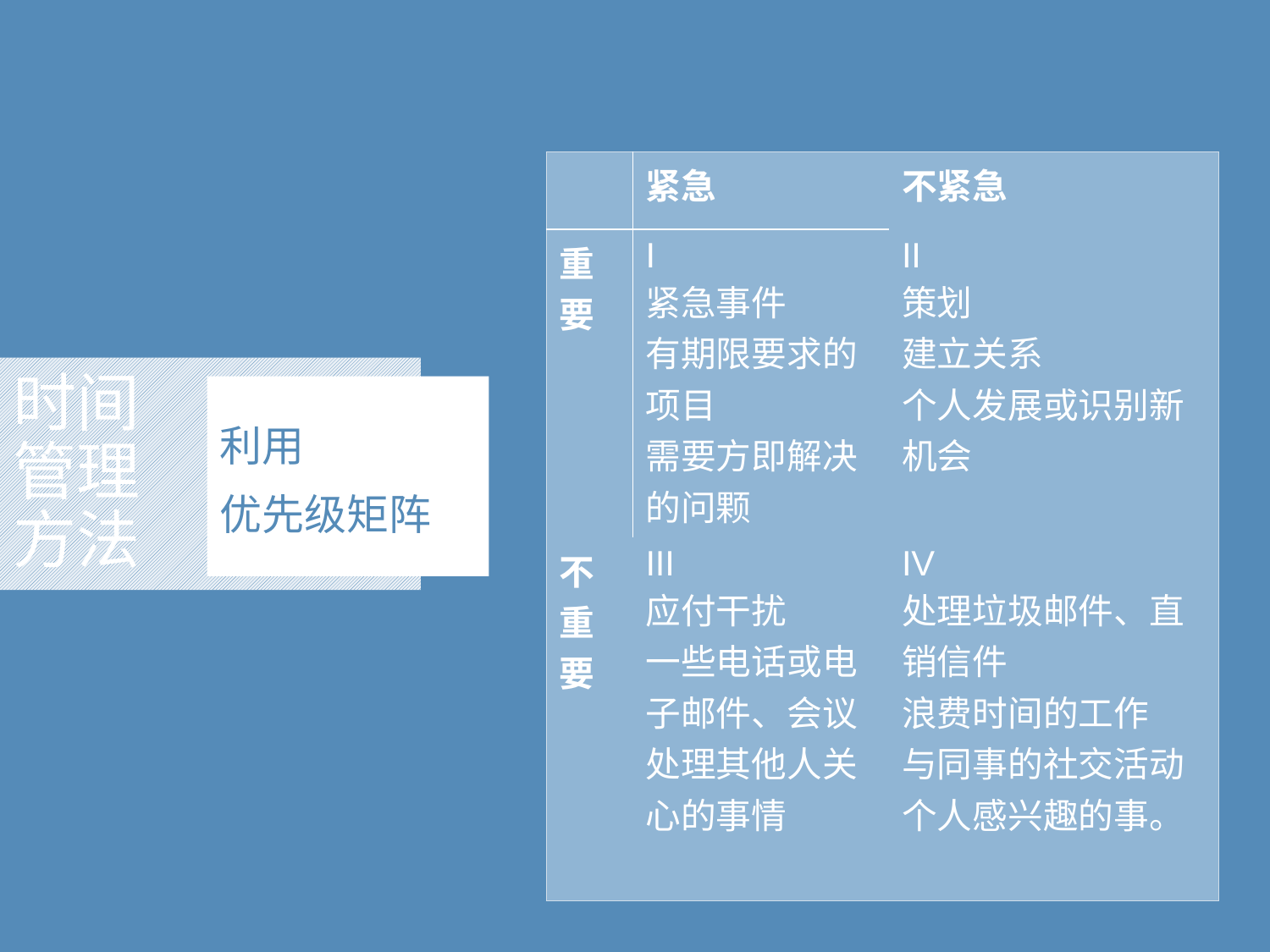

|  | 紧急 | 不紧急 |
| --- | --- | --- |
| 重要 | I 紧急事件 有期限要求的项目 需要方即解决的问颗 | II 策划 建立关系 个人发展或识别新机会 |
| 不重要 | III 应付干扰 一些电话或电子邮件、会议 处理其他人关心的事情 | IV 处理垃圾邮件、直销信件 浪费时间的工作 与同事的社交活动 个人感兴趣的事。 |
# 时间 管理 方法
利用
优先级矩阵